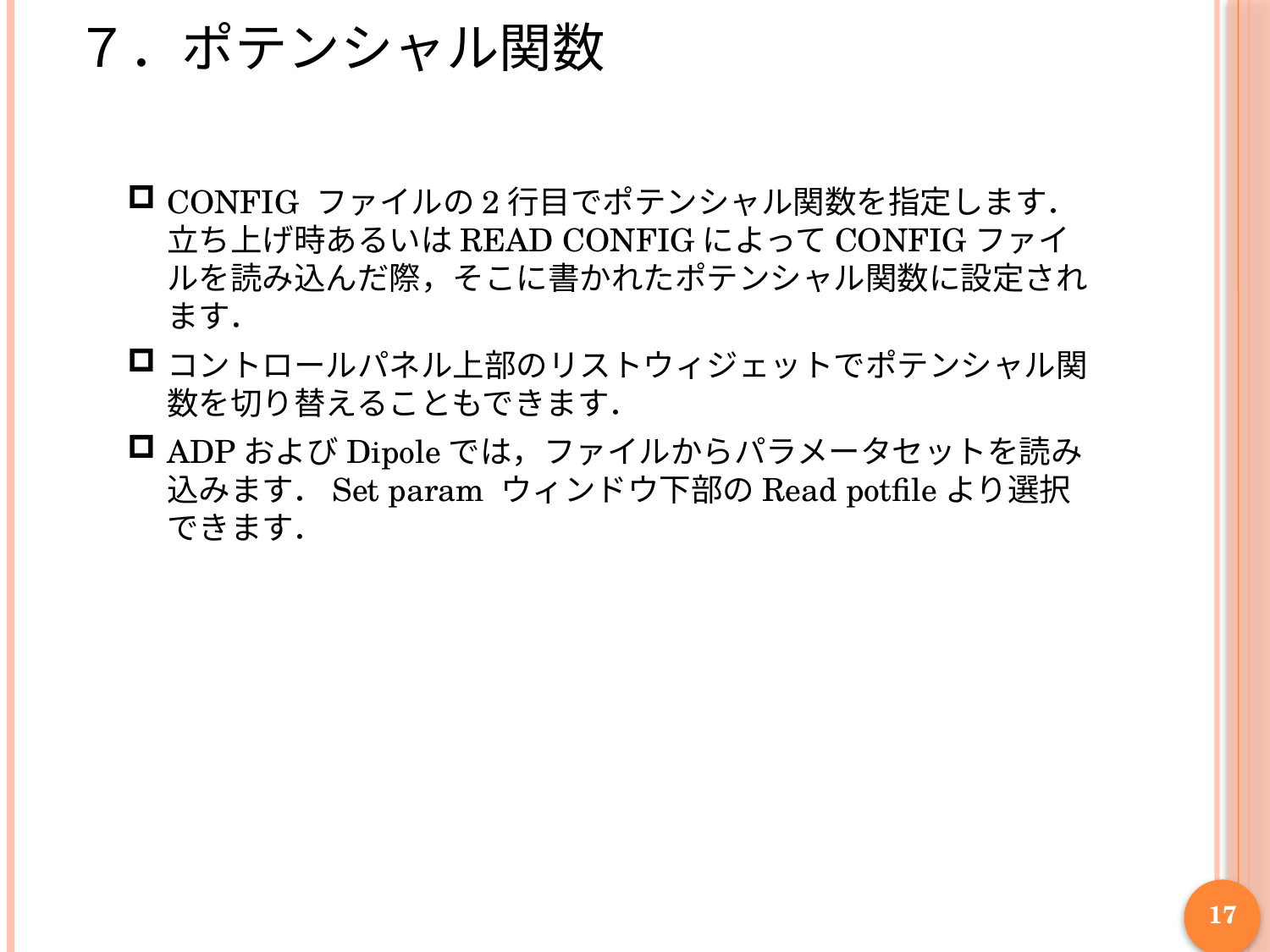

# ７．ポテンシャル関数
CONFIG ファイルの2行目でポテンシャル関数を指定します．立ち上げ時あるいはREAD CONFIGによってCONFIGファイルを読み込んだ際，そこに書かれたポテンシャル関数に設定されます．
コントロールパネル上部のリストウィジェットでポテンシャル関数を切り替えることもできます．
ADPおよびDipoleでは，ファイルからパラメータセットを読み込みます．Set param ウィンドウ下部のRead potfileより選択できます．

17